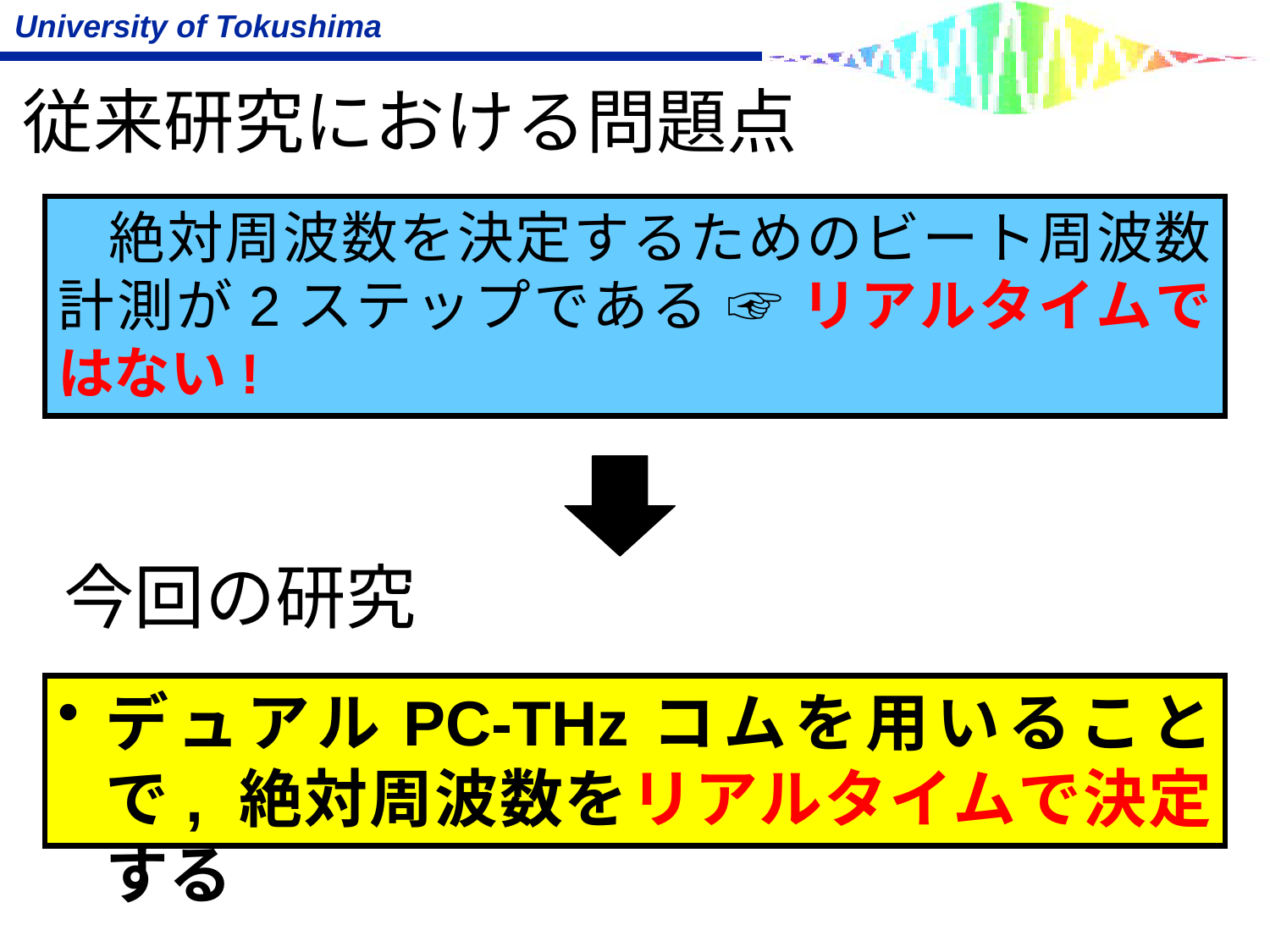

従来研究における問題点
　絶対周波数を決定するためのビート周波数計測が2ステップである ☞ リアルタイムではない!

今回の研究
デュアルPC-THzコムを用いることで, 絶対周波数をリアルタイムで決定する